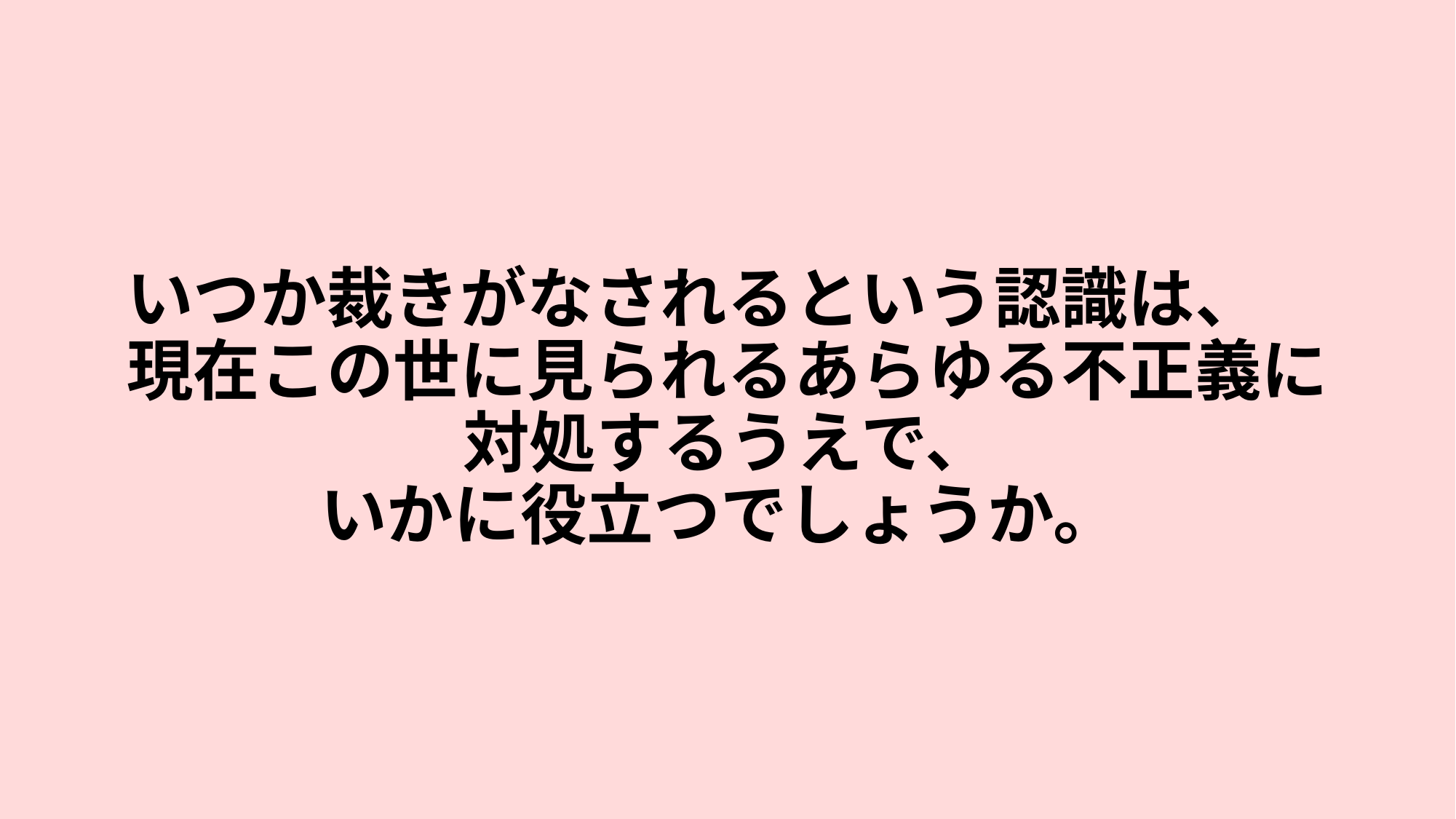

# いつか裁きがなされるという認識は、　現在この世に見られるあらゆる不正義に対処するうえで、 いかに役立つでしょうか。